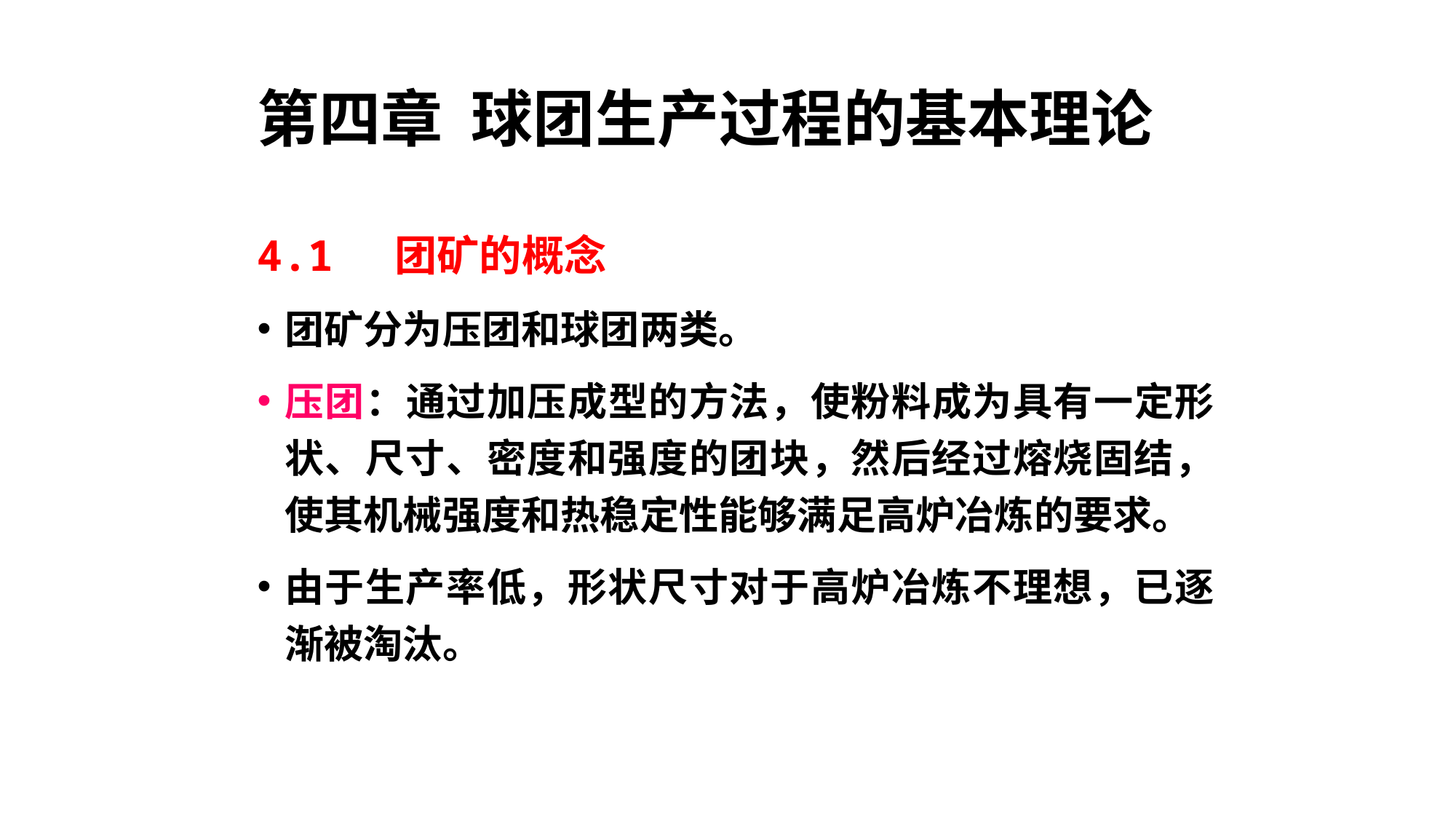

# 第四章  球团生产过程的基本理论
4.1  团矿的概念
团矿分为压团和球团两类。
压团：通过加压成型的方法，使粉料成为具有一定形状、尺寸、密度和强度的团块，然后经过熔烧固结，使其机械强度和热稳定性能够满足高炉冶炼的要求。
由于生产率低，形状尺寸对于高炉冶炼不理想，已逐渐被淘汰。
1